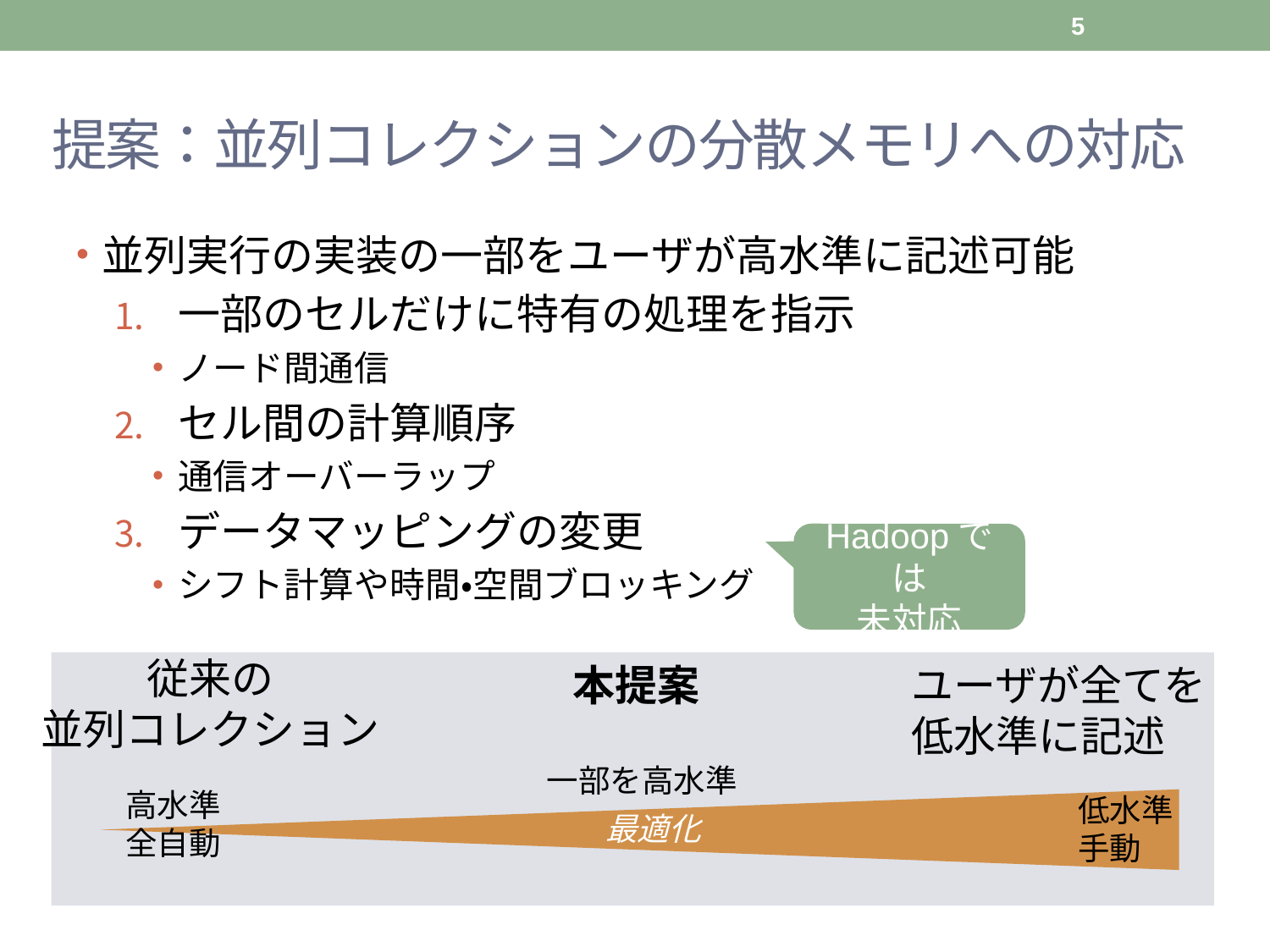

5
# 提案：並列コレクションの分散メモリへの対応
並列実行の実装の一部をユーザが高水準に記述可能
一部のセルだけに特有の処理を指示
ノード間通信
セル間の計算順序
通信オーバーラップ
データマッピングの変更
シフト計算や時間・空間ブロッキング

Hadoopでは
未対応
従来の
並列コレクション

本提案
ユーザが全てを
低水準に記述

低水準
手動
一部を高水準
高水準
全自動
最適化